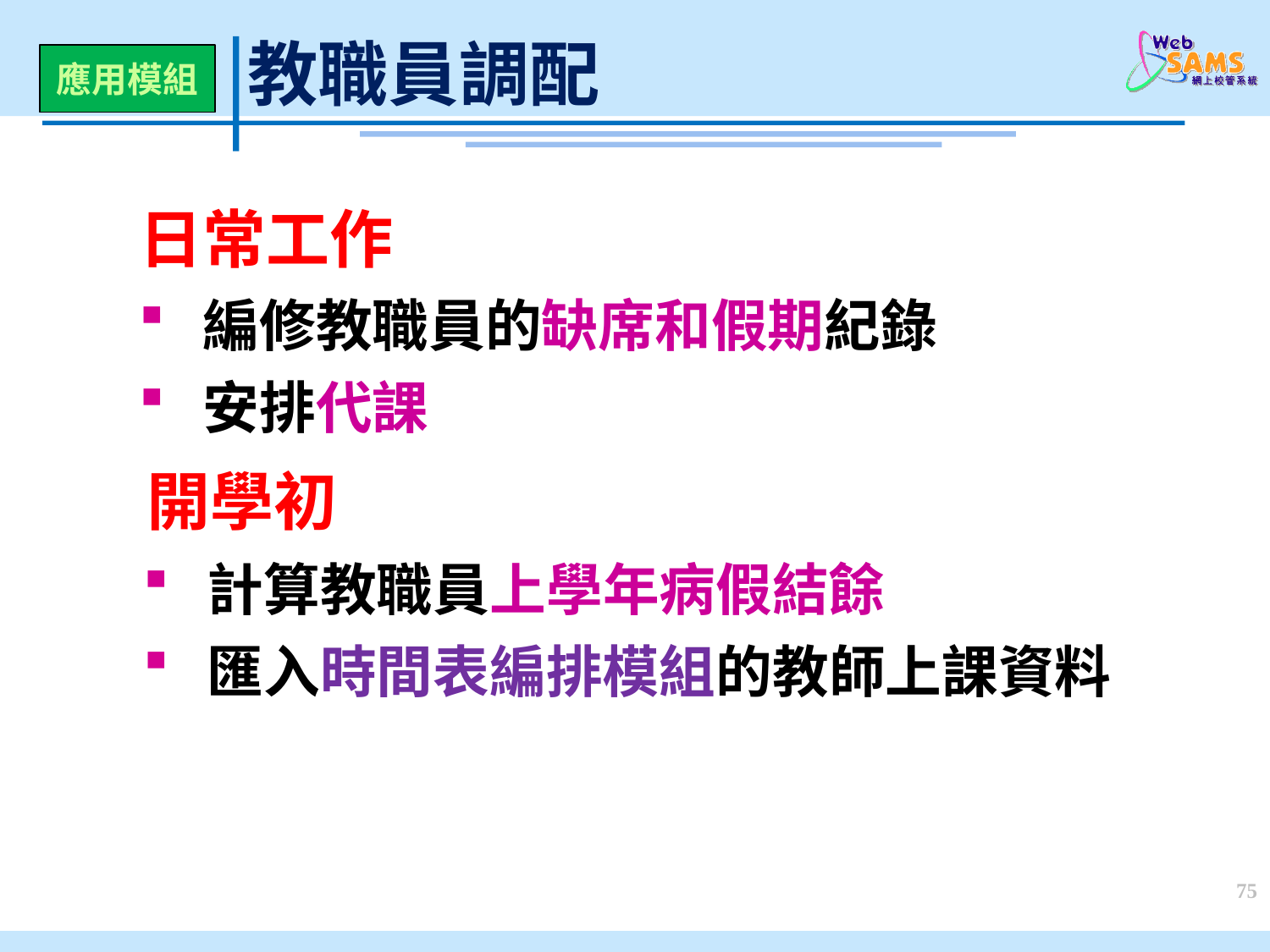

教職員調配
應用模組
| 日常工作 編修教職員的缺席和假期紀錄 安排代課 |
| --- |
開學初
| 計算教職員上學年病假結餘 匯入時間表編排模組的教師上課資料 |
| --- |
75